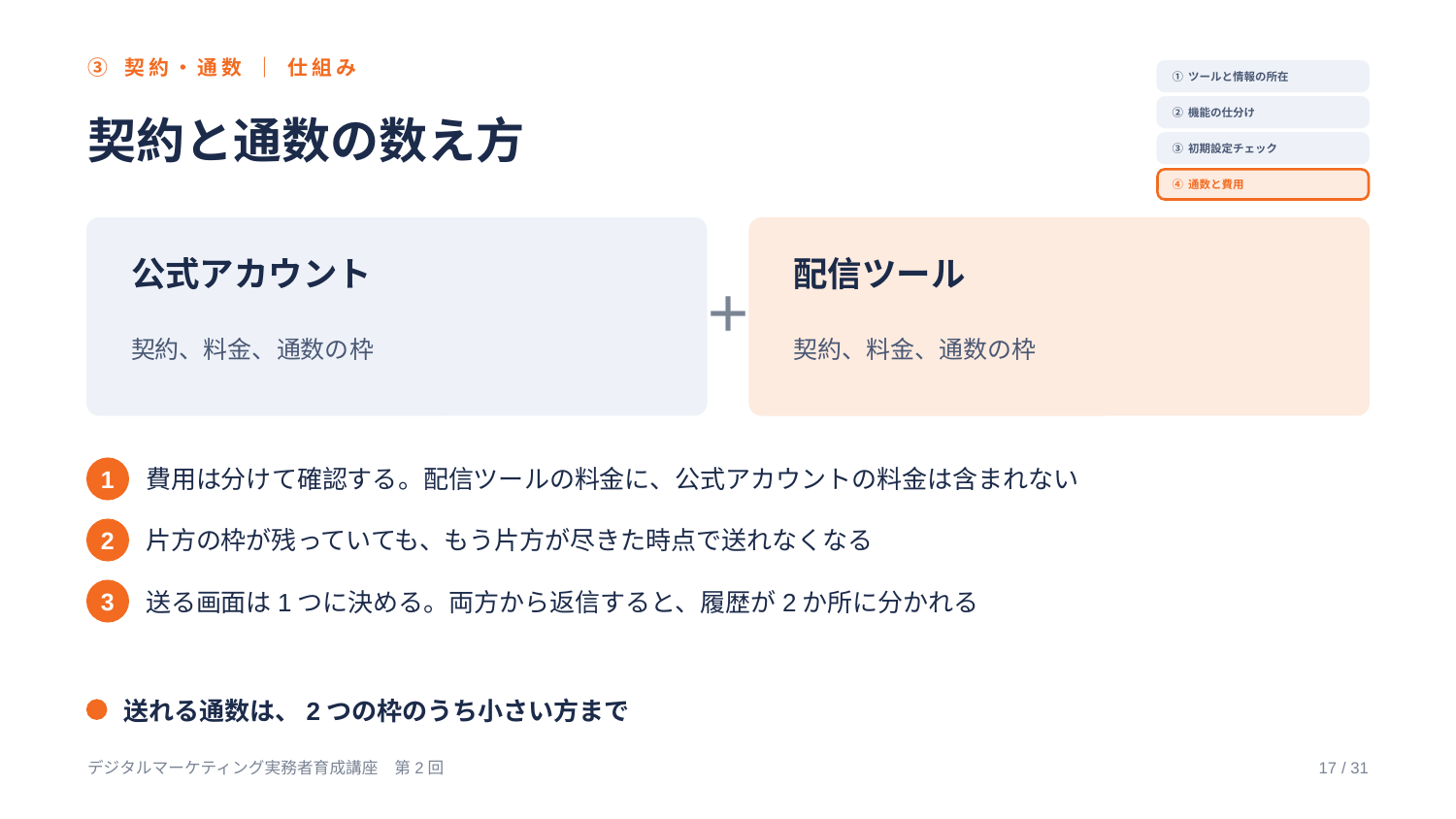

③ 契約・通数 ｜ 仕組み

① ツールと情報の所在
契約と通数の数え方

② 機能の仕分け

③ 初期設定チェック

④ 通数と費用

公式アカウント
配信ツール
＋
契約、料金、通数の枠
契約、料金、通数の枠
費用は分けて確認する。配信ツールの料金に、公式アカウントの料金は含まれない

1
片方の枠が残っていても、もう片方が尽きた時点で送れなくなる

2
送る画面は1つに決める。両方から返信すると、履歴が2か所に分かれる

3
送れる通数は、2つの枠のうち小さい方まで

デジタルマーケティング実務者育成講座　第2回
17 / 31